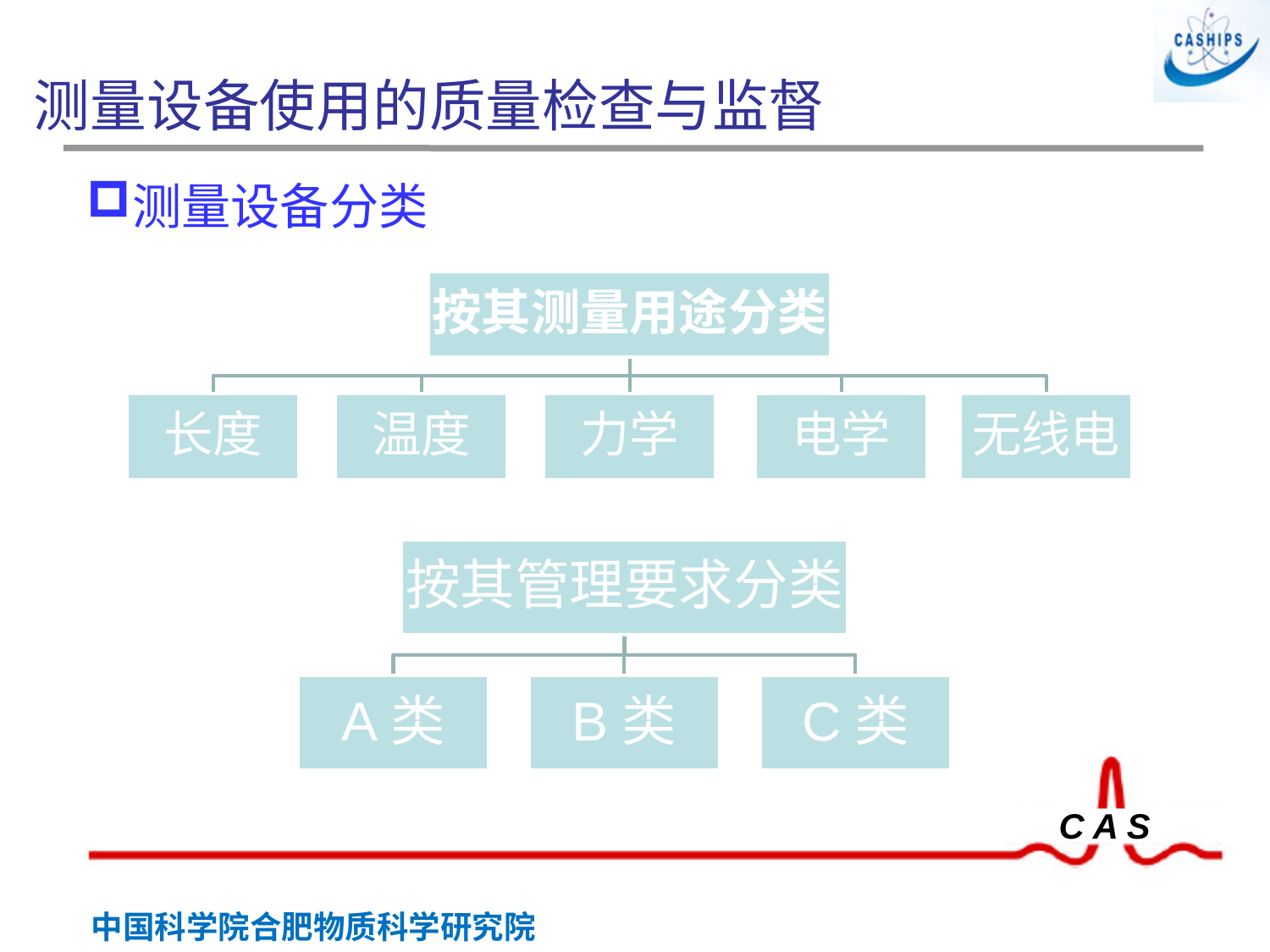

# 测量设备使用的质量检查与监督
测量设备分类

按其测量用途分类
长度
温度
力学
电学
无线电
按其管理要求分类
A类
B类
C类
钢印章
封印章